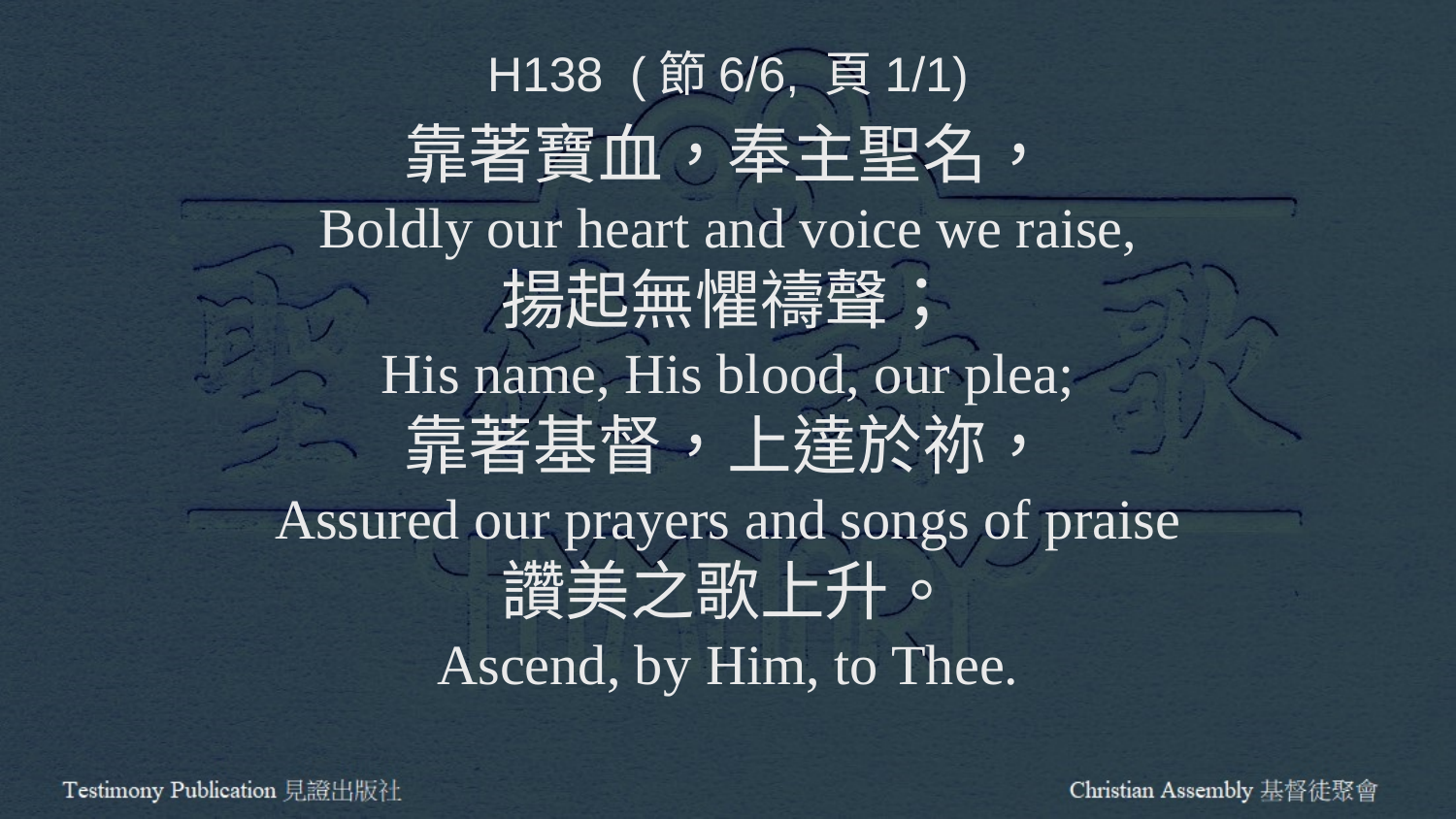

H138  (節6/6, 頁1/1)
靠著寶血，奉主聖名，
Boldly our heart and voice we raise,
揚起無懼禱聲；
His name, His blood, our plea;
靠著基督，上達於祢，
Assured our prayers and songs of praise
讚美之歌上升。
Ascend, by Him, to Thee.